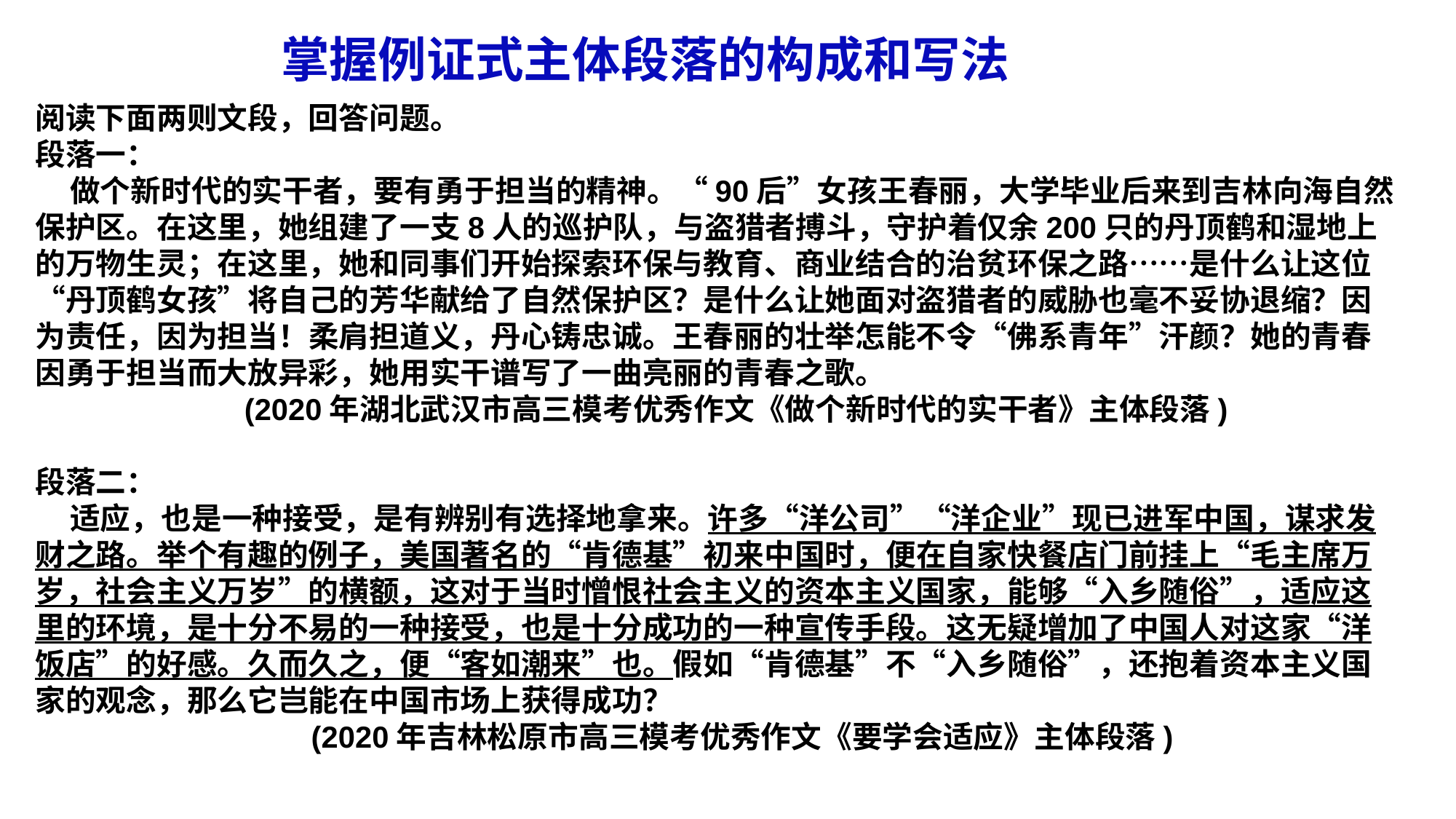

掌握例证式主体段落的构成和写法
阅读下面两则文段，回答问题。
段落一：
    做个新时代的实干者，要有勇于担当的精神。“90后”女孩王春丽，大学毕业后来到吉林向海自然保护区。在这里，她组建了一支8人的巡护队，与盗猎者搏斗，守护着仅余200只的丹顶鹤和湿地上的万物生灵；在这里，她和同事们开始探索环保与教育、商业结合的治贫环保之路……是什么让这位“丹顶鹤女孩”将自己的芳华献给了自然保护区？是什么让她面对盗猎者的威胁也毫不妥协退缩？因为责任，因为担当！柔肩担道义，丹心铸忠诚。王春丽的壮举怎能不令“佛系青年”汗颜？她的青春因勇于担当而大放异彩，她用实干谱写了一曲亮丽的青春之歌。
                         (2020年湖北武汉市高三模考优秀作文《做个新时代的实干者》主体段落)

段落二：
    适应，也是一种接受，是有辨别有选择地拿来。许多“洋公司”“洋企业”现已进军中国，谋求发财之路。举个有趣的例子，美国著名的“肯德基”初来中国时，便在自家快餐店门前挂上“毛主席万岁，社会主义万岁”的横额，这对于当时憎恨社会主义的资本主义国家，能够“入乡随俗”，适应这里的环境，是十分不易的一种接受，也是十分成功的一种宣传手段。这无疑增加了中国人对这家“洋饭店”的好感。久而久之，便“客如潮来”也。假如“肯德基”不“入乡随俗”，还抱着资本主义国家的观念，那么它岂能在中国市场上获得成功？
                                 (2020年吉林松原市高三模考优秀作文《要学会适应》主体段落)